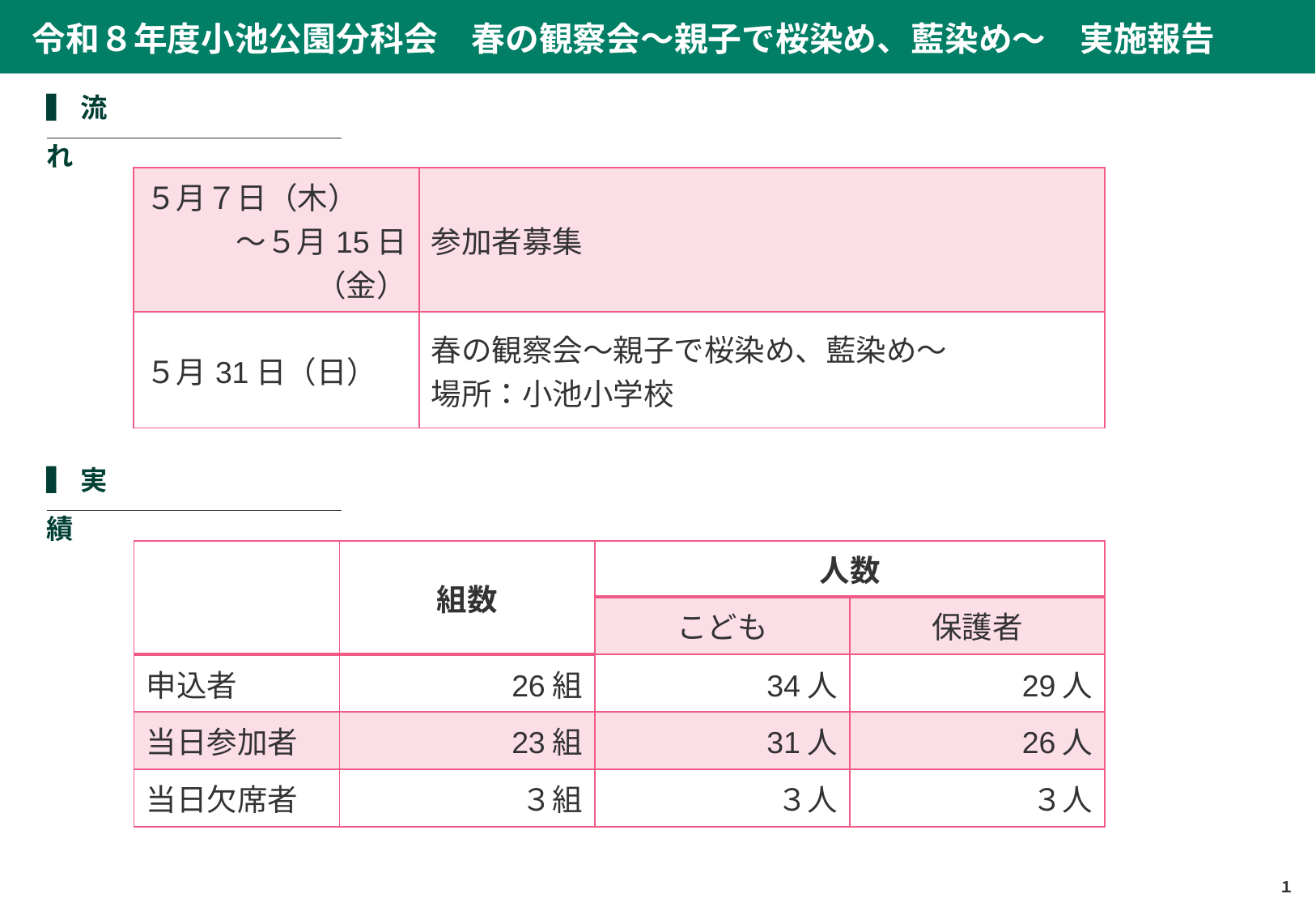

令和８年度小池公園分科会　春の観察会～親子で桜染め、藍染め～　実施報告
▍流れ
| ５月７日（木） ～５月15日（金） | 参加者募集 |
| --- | --- |
| ５月31日（日） | 春の観察会～親子で桜染め、藍染め～　 場所：小池小学校 |
▍実績
|  | 組数 | 人数 | 保護者 |
| --- | --- | --- | --- |
|  | 組数 | こども | 保護者 |
| 申込者 | 26組 | 34人 | 29人 |
| 当日参加者 | 23組 | 31人 | 26人 |
| 当日欠席者 | ３組 | ３人 | ３人 |
１